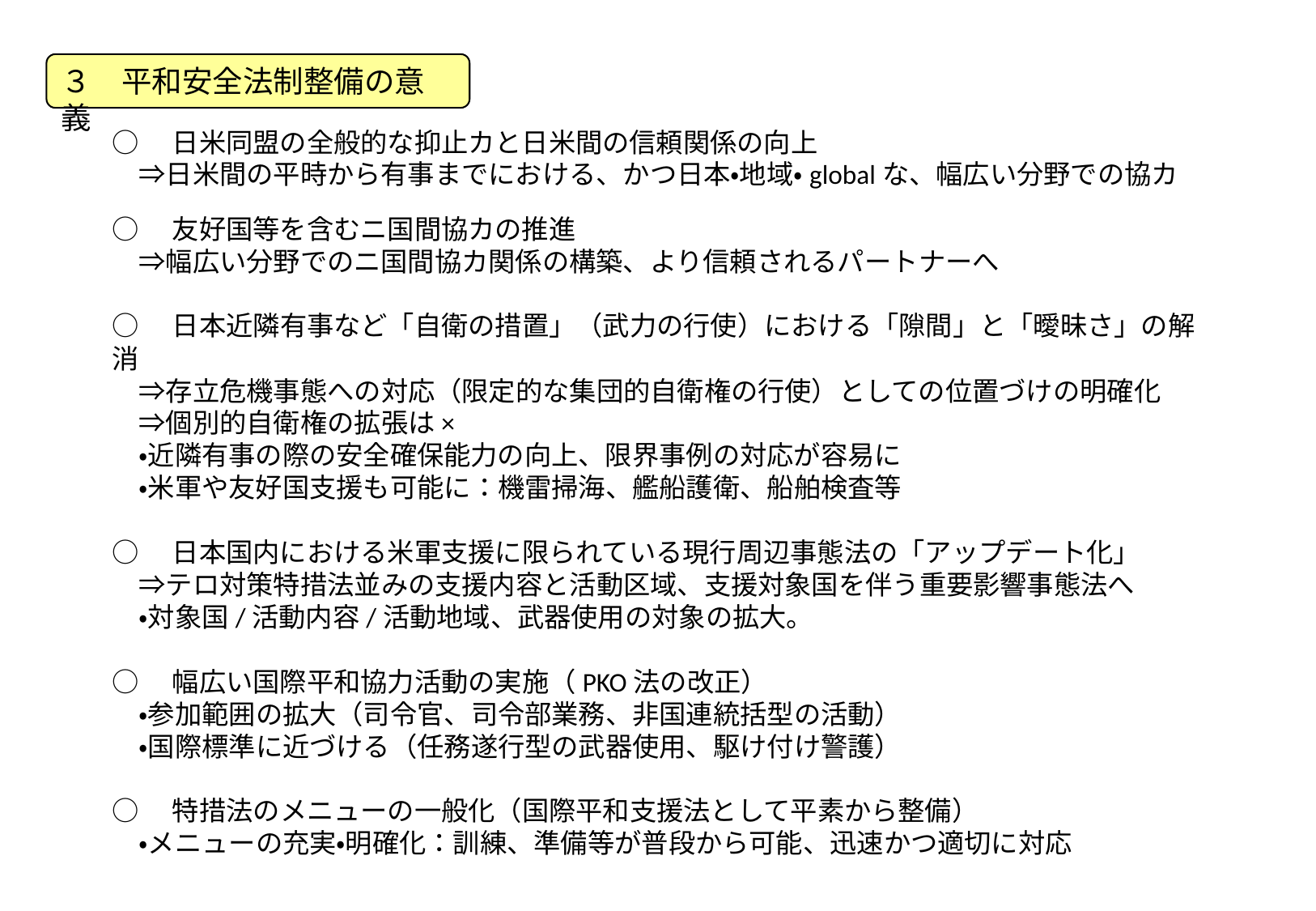

３　平和安全法制整備の意義
○　日米同盟の全般的な抑止カと日米間の信頼関係の向上
　⇒日米間の平時から有事までにおける、かつ日本・地域・globalな、幅広い分野での協カ

○　友好国等を含むニ国間協カの推進
　⇒幅広い分野でのニ国間協カ関係の構築、より信頼されるパートナーへ

○　日本近隣有事など「自衛の措置」（武力の行使）における「隙間」と「曖昧さ」の解消
　⇒存立危機事態への対応（限定的な集団的自衛権の行使）としての位置づけの明確化
　⇒個別的自衛権の拡張は×
　・近隣有事の際の安全確保能力の向上、限界事例の対応が容易に
　・米軍や友好国支援も可能に：機雷掃海、艦船護衛、船舶検査等

○　日本国内における米軍支援に限られている現行周辺事態法の「アップデート化」
　⇒テロ対策特措法並みの支援内容と活動区域、支援対象国を伴う重要影響事態法へ
　・対象国/活動内容/活動地域、武器使用の対象の拡大。

○　幅広い国際平和協力活動の実施（PKO法の改正）
　・参加範囲の拡大（司令官、司令部業務、非国連統括型の活動）
　・国際標準に近づける（任務遂行型の武器使用、駆け付け警護）

○　特措法のメニューの一般化（国際平和支援法として平素から整備）
　・メニューの充実・明確化：訓練、準備等が普段から可能、迅速かつ適切に対応